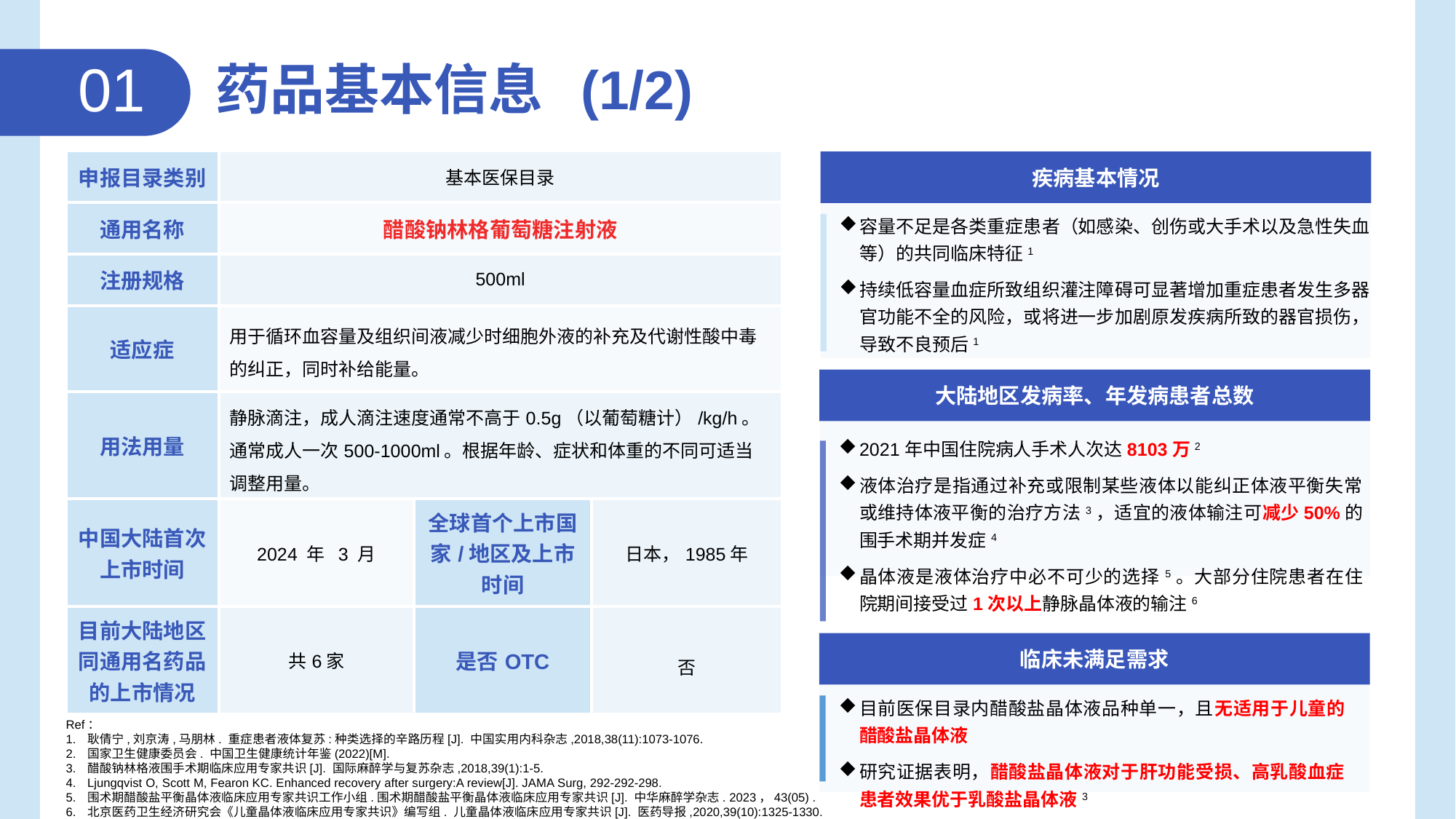

01
药品基本信息  (1/2)
| 申报目录类别 | 基本医保目录 |  |  |
| --- | --- | --- | --- |
| 通用名称 | 醋酸钠林格葡萄糖注射液 |  |  |
| 注册规格 | 500ml |  |  |
| 适应症 | 用于循环血容量及组织间液减少时细胞外液的补充及代谢性酸中毒的纠正，同时补给能量。 |  |  |
| 用法用量 | 静脉滴注，成人滴注速度通常不高于0.5g（以葡萄糖计）/kg/h。通常成人一次500-1000ml。根据年龄、症状和体重的不同可适当调整用量。 |  |  |
| 中国大陆首次上市时间 | 2024 年 3 月 | 全球首个上市国家/地区及上市时间 | 日本，1985年 |
| 目前大陆地区同通用名药品的上市情况 | 共6家 | 是否OTC | 否 |
疾病基本情况

容量不足是各类重症患者（如感染、创伤或大手术以及急性失血等）的共同临床特征1
持续低容量血症所致组织灌注障碍可显著增加重症患者发生多器官功能不全的风险，或将进一步加剧原发疾病所致的器官损伤，导致不良预后1
大陆地区发病率、年发病患者总数

2021年中国住院病人手术人次达8103万2
液体治疗是指通过补充或限制某些液体以能纠正体液平衡失常或维持体液平衡的治疗方法3，适宜的液体输注可减少50%的围手术期并发症4
晶体液是液体治疗中必不可少的选择5。大部分住院患者在住院期间接受过1次以上静脉晶体液的输注6
临床未满足需求

目前医保目录内醋酸盐晶体液品种单一，且无适用于儿童的醋酸盐晶体液
研究证据表明，醋酸盐晶体液对于肝功能受损、高乳酸血症患者效果优于乳酸盐晶体液3

Ref：
耿倩宁,刘京涛,马朋林. 重症患者液体复苏:种类选择的辛路历程[J]. 中国实用内科杂志,2018,38(11):1073-1076.
国家卫生健康委员会. 中国卫生健康统计年鉴(2022)[M].
醋酸钠林格液围手术期临床应用专家共识[J]. 国际麻醉学与复苏杂志,2018,39(1):1-5.
Ljungqvist O, Scott M, Fearon KC. Enhanced recovery after surgery:A review[J]. JAMA Surg, 292-292-298.
围术期醋酸盐平衡晶体液临床应用专家共识工作小组.围术期醋酸盐平衡晶体液临床应用专家共识[J]. 中华麻醉学杂志. 2023，43(05) .
北京医药卫生经济研究会《儿童晶体液临床应用专家共识》编写组. 儿童晶体液临床应用专家共识[J]. 医药导报,2020,39(10):1325-1330.